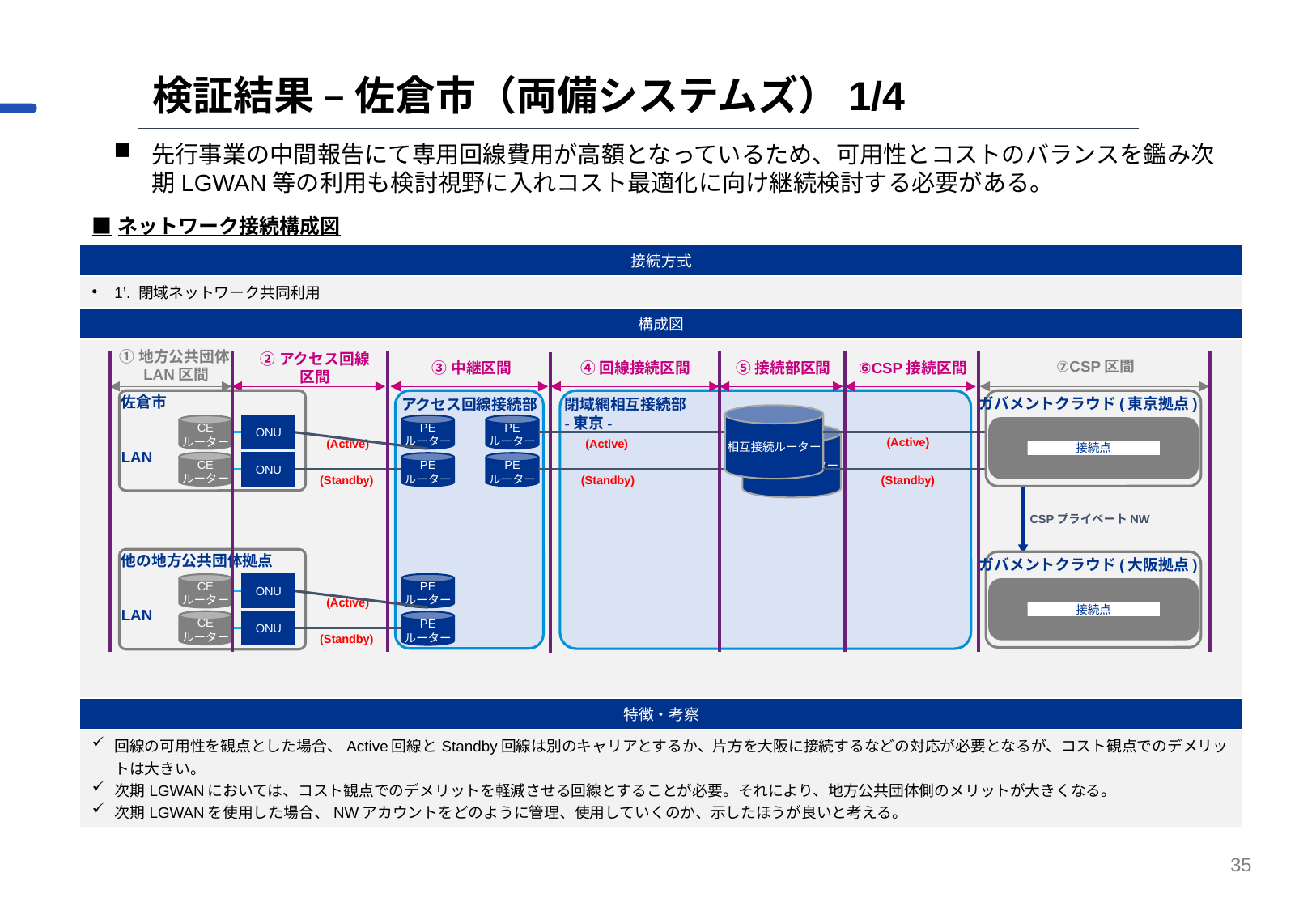

検証結果 – 佐倉市（両備システムズ）1/4
先行事業の中間報告にて専用回線費用が高額となっているため、可用性とコストのバランスを鑑み次期LGWAN等の利用も検討視野に入れコスト最適化に向け継続検討する必要がある。
| ■ネットワーク接続構成図 |
| --- |
| 接続方式 |
| 1’. 閉域ネットワーク共同利用 |
| 構成図 |
|  |
| 特徴・考察 |
| 回線の可用性を観点とした場合、Active回線とStandby回線は別のキャリアとするか、片方を大阪に接続するなどの対応が必要となるが、コスト観点でのデメリットは大きい。 次期LGWANにおいては、コスト観点でのデメリットを軽減させる回線とすることが必要。それにより、地方公共団体側のメリットが大きくなる。 次期LGWANを使用した場合、NWアカウントをどのように管理、使用していくのか、示したほうが良いと考える。 |
①地方公共団体LAN区間
⑦CSP区間
②アクセス回線
区間
③中継区間
④回線接続区間
⑤接続部区間
⑥CSP接続区間
アクセス回線接続部
閉域網相互接続部
-東京-
ガバメントクラウド(東京拠点)
佐倉市

LAN
相互接続ルーター
PE
ルーター
PE
ルーター
CE
ルーター
ONU

相互接続ルーター
(Active)
(Active)
(Active)
接続点
CE
ルーター
ONU
PE
ルーター
PE
ルーター
(Standby)
(Standby)
(Standby)
CSPプライベートNW
他の地方公共団体拠点

LAN
ガバメントクラウド(大阪拠点)
PE
ルーター
CE
ルーター
ONU

(Active)
接続点
CE
ルーター
ONU
PE
ルーター
(Standby)
35